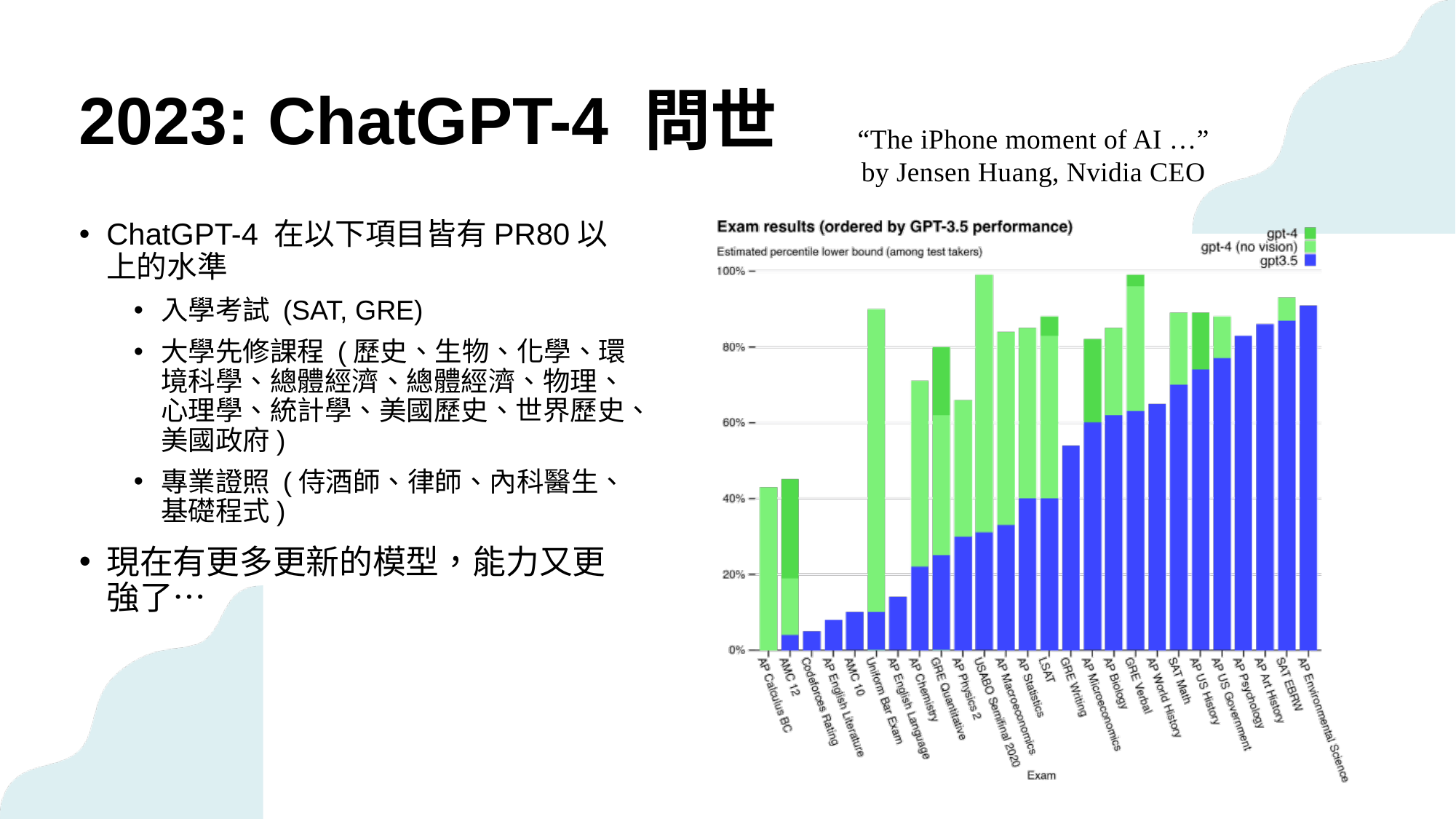

# 2023: ChatGPT-4 問世
“The iPhone moment of AI …”
by Jensen Huang, Nvidia CEO
ChatGPT-4 在以下項目皆有PR80以上的水準
入學考試 (SAT, GRE)
大學先修課程 (歷史、生物、化學、環境科學、總體經濟、總體經濟、物理、心理學、統計學、美國歷史、世界歷史、美國政府)
專業證照 (侍酒師、律師、內科醫生、基礎程式)
現在有更多更新的模型，能力又更強了…